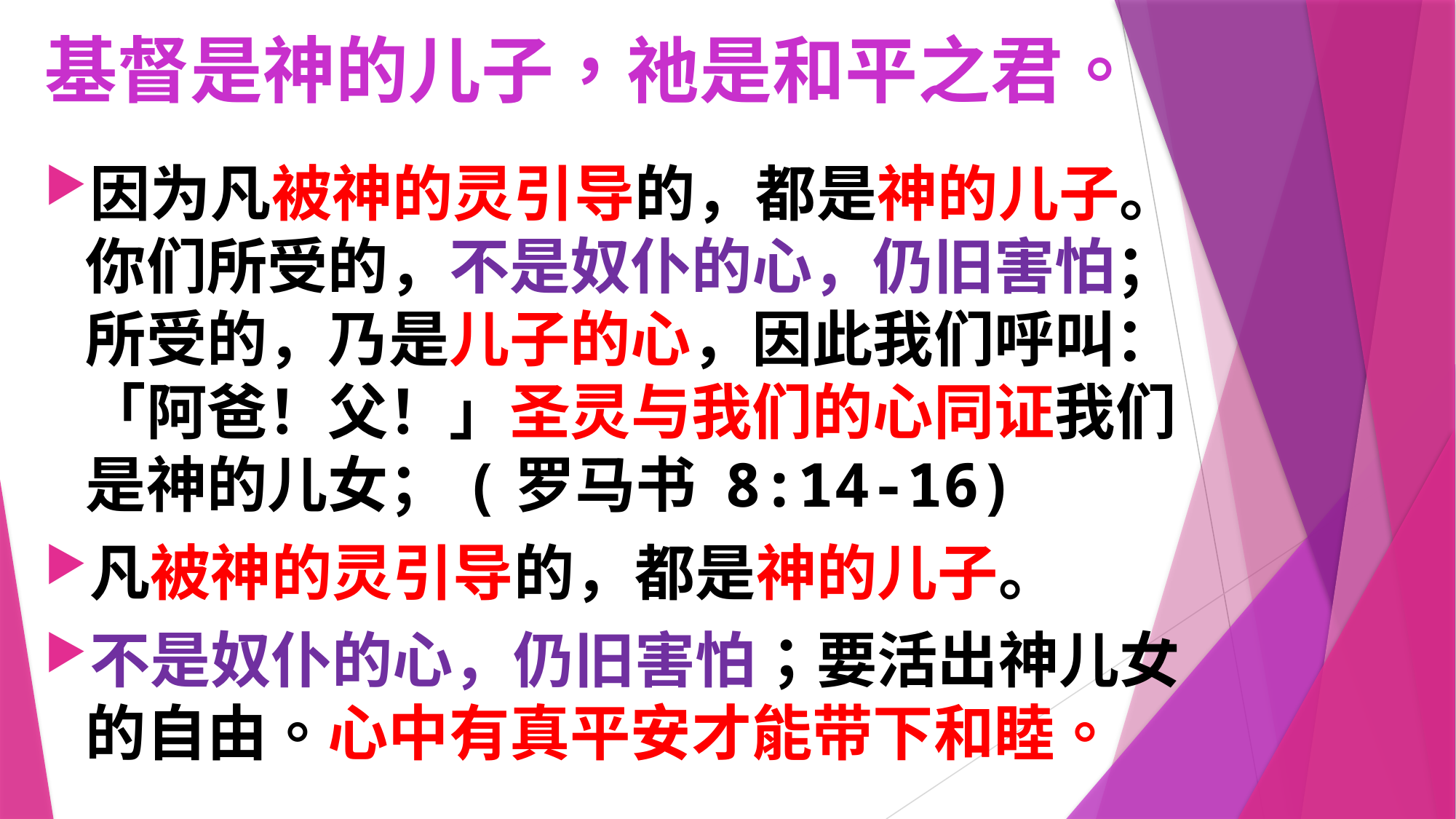

# 基督是神的儿子，祂是和平之君。
因为凡被神的灵引导的，都是神的儿子。你们所受的，不是奴仆的心，仍旧害怕；所受的，乃是儿子的心，因此我们呼叫：「阿爸！父！」圣灵与我们的心同证我们是神的儿女；(罗马书 8:14-16)
凡被神的灵引导的，都是神的儿子。
不是奴仆的心，仍旧害怕；要活出神儿女的自由。心中有真平安才能带下和睦。